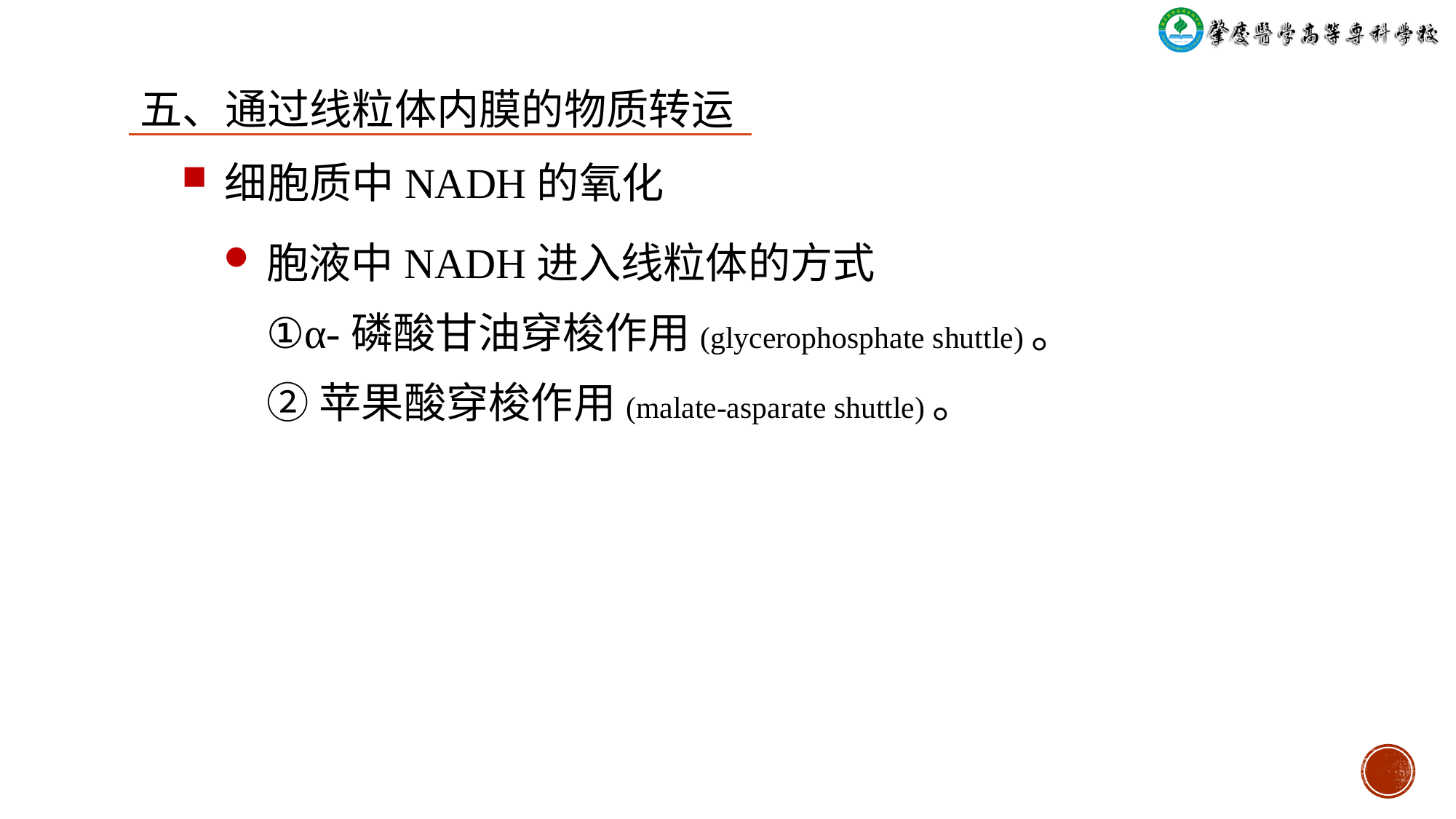

五、通过线粒体内膜的物质转运
# 细胞质中NADH的氧化
胞液中NADH进入线粒体的方式
①α-磷酸甘油穿梭作用(glycerophosphate shuttle)。
②苹果酸穿梭作用(malate-asparate shuttle)。